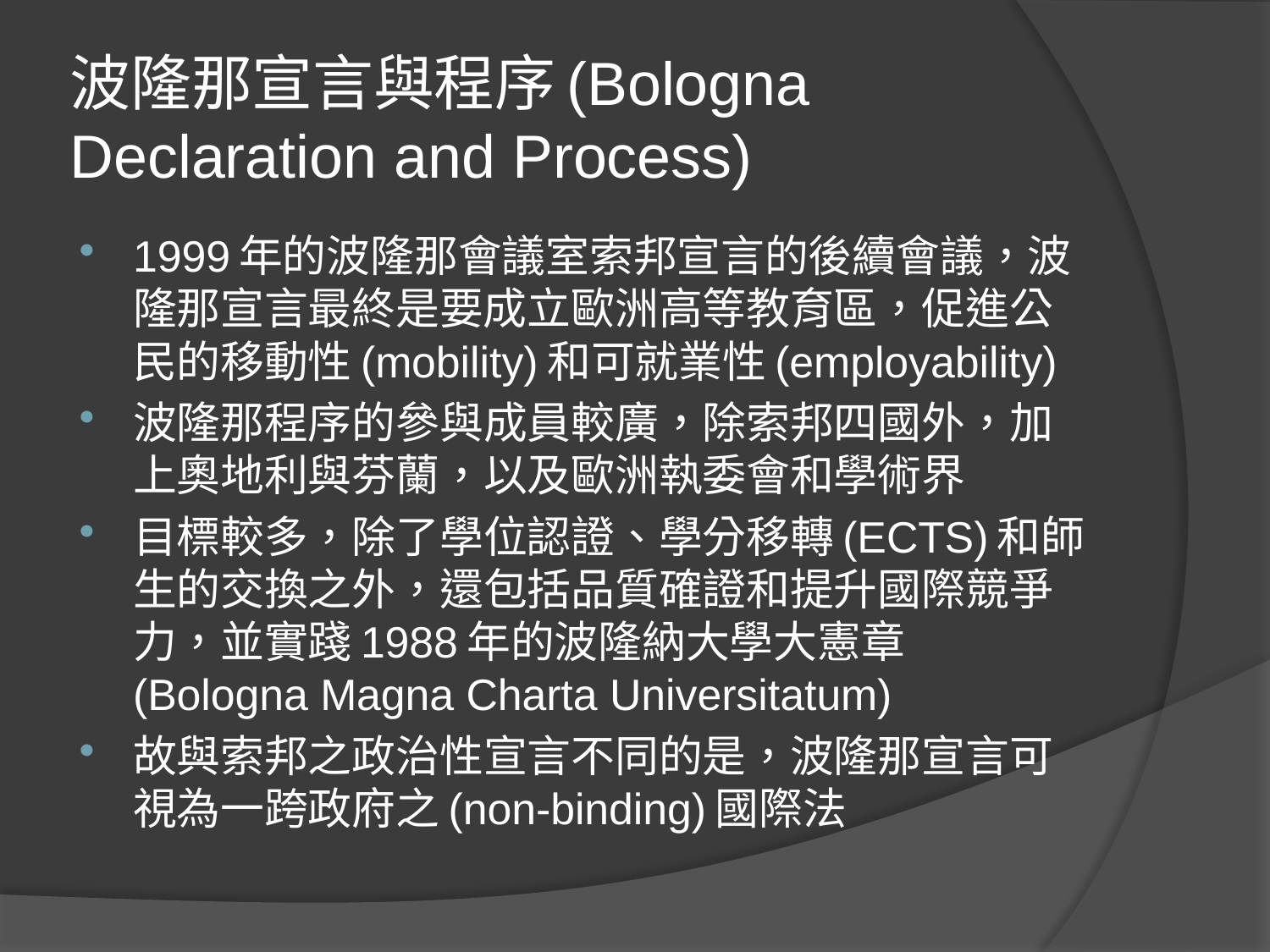

# 波隆那宣言與程序(Bologna Declaration and Process)
1999年的波隆那會議室索邦宣言的後續會議，波隆那宣言最終是要成立歐洲高等教育區，促進公民的移動性(mobility)和可就業性(employability)
波隆那程序的參與成員較廣，除索邦四國外，加上奧地利與芬蘭，以及歐洲執委會和學術界
目標較多，除了學位認證、學分移轉(ECTS)和師生的交換之外，還包括品質確證和提升國際競爭力，並實踐1988年的波隆納大學大憲章(Bologna Magna Charta Universitatum)
故與索邦之政治性宣言不同的是，波隆那宣言可視為一跨政府之(non-binding)國際法